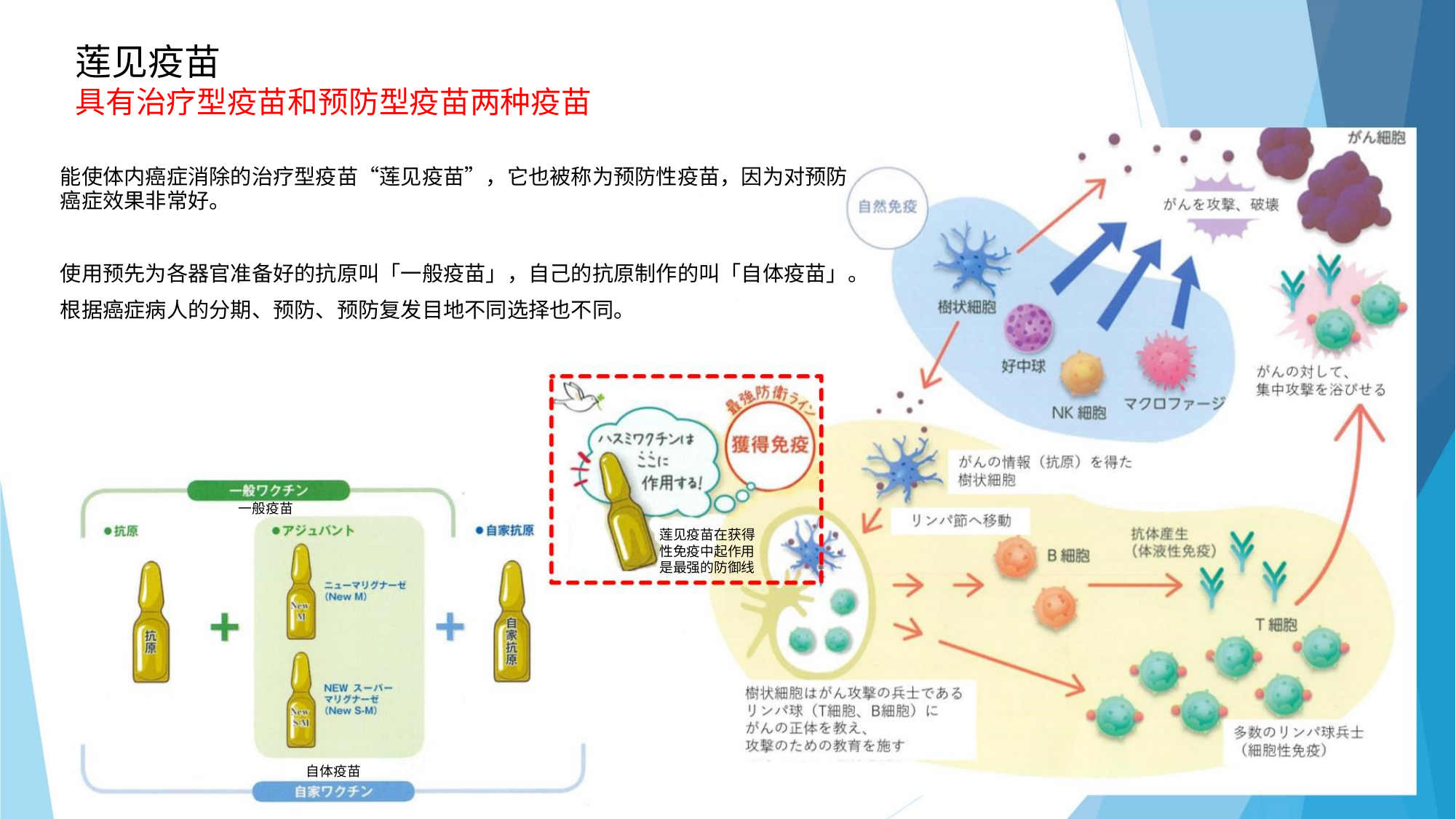

莲见疫苗
具有治疗型疫苗和预防型疫苗两种疫苗
能使体内癌症消除的治疗型疫苗“莲见疫苗”，它也被称为预防性疫苗，因为对预防癌症效果非常好。

使用预先为各器官准备好的抗原叫「一般疫苗」，自己的抗原制作的叫「自体疫苗」。
根据癌症病人的分期、预防、预防复发目地不同选择也不同。
一般疫苗
莲见疫苗在获得性免疫中起作用是最强的防御线
自体疫苗